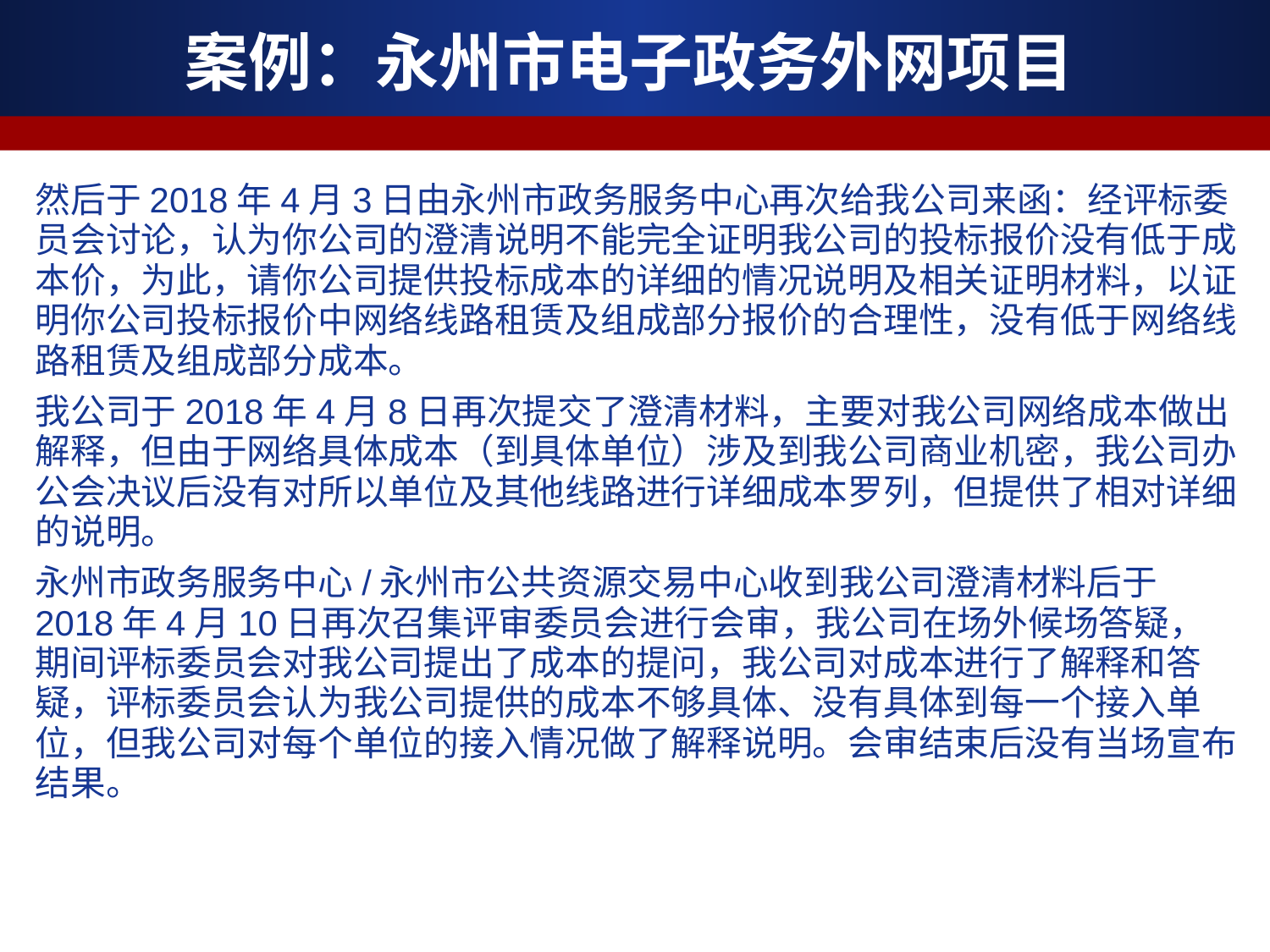

案例：永州市电子政务外网项目
然后于2018年4月3日由永州市政务服务中心再次给我公司来函：经评标委员会讨论，认为你公司的澄清说明不能完全证明我公司的投标报价没有低于成本价，为此，请你公司提供投标成本的详细的情况说明及相关证明材料，以证明你公司投标报价中网络线路租赁及组成部分报价的合理性，没有低于网络线路租赁及组成部分成本。
我公司于2018年4月8日再次提交了澄清材料，主要对我公司网络成本做出解释，但由于网络具体成本（到具体单位）涉及到我公司商业机密，我公司办公会决议后没有对所以单位及其他线路进行详细成本罗列，但提供了相对详细的说明。
永州市政务服务中心/永州市公共资源交易中心收到我公司澄清材料后于2018年4月10日再次召集评审委员会进行会审，我公司在场外候场答疑，期间评标委员会对我公司提出了成本的提问，我公司对成本进行了解释和答疑，评标委员会认为我公司提供的成本不够具体、没有具体到每一个接入单位，但我公司对每个单位的接入情况做了解释说明。会审结束后没有当场宣布结果。